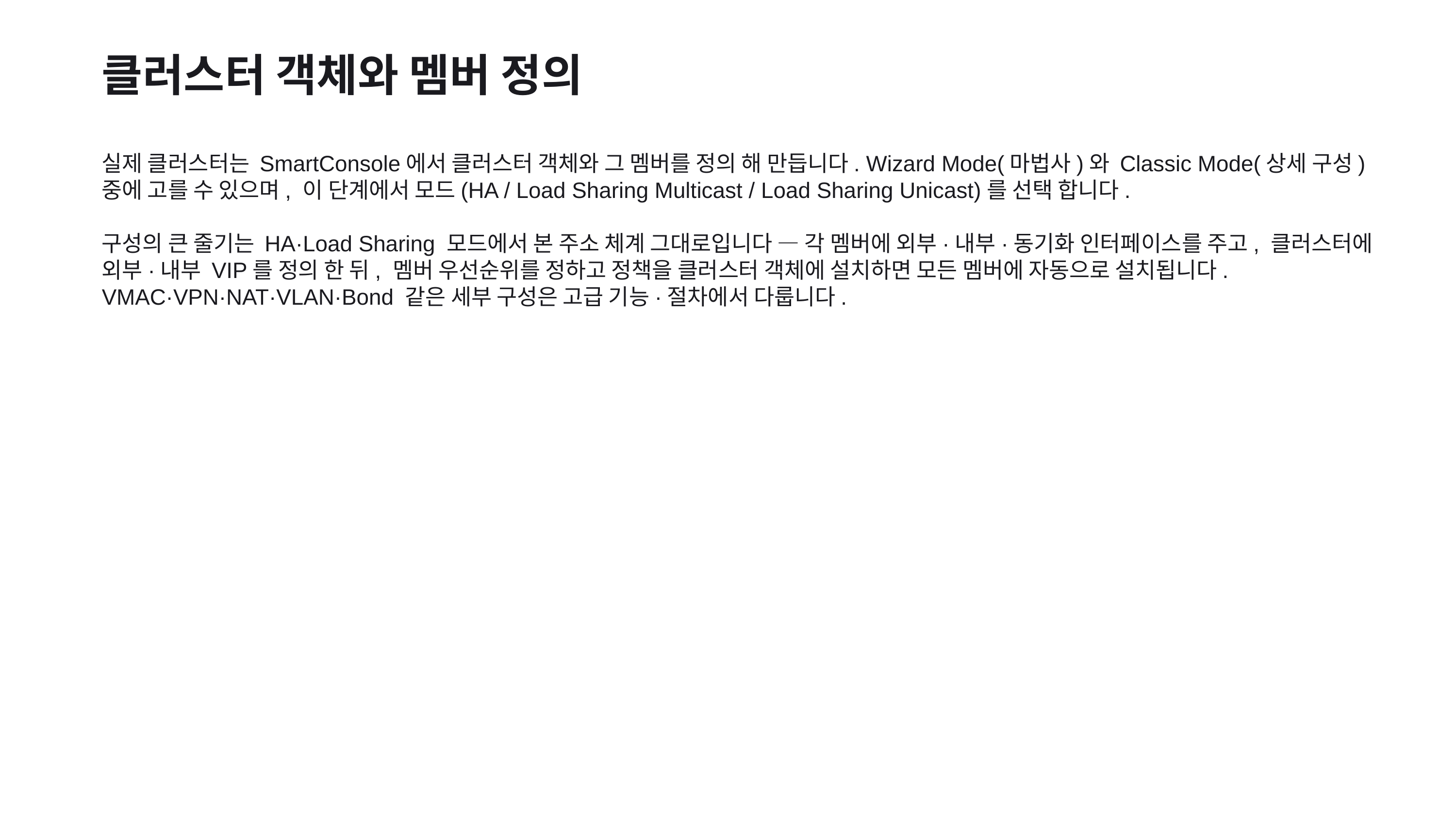

클러스터 객체와 멤버 정의
실제 클러스터는 SmartConsole에서 클러스터 객체와 그 멤버를 정의 해 만듭니다. Wizard Mode(마법사)와 Classic Mode(상세 구성) 중에 고를 수 있으며, 이 단계에서 모드(HA / Load Sharing Multicast / Load Sharing Unicast)를 선택 합니다.

구성의 큰 줄기는 HA·Load Sharing 모드에서 본 주소 체계 그대로입니다 — 각 멤버에 외부·내부·동기화 인터페이스를 주고, 클러스터에 외부·내부 VIP를 정의 한 뒤, 멤버 우선순위를 정하고 정책을 클러스터 객체에 설치하면 모든 멤버에 자동으로 설치됩니다. VMAC·VPN·NAT·VLAN·Bond 같은 세부 구성은 고급 기능·절차에서 다룹니다.